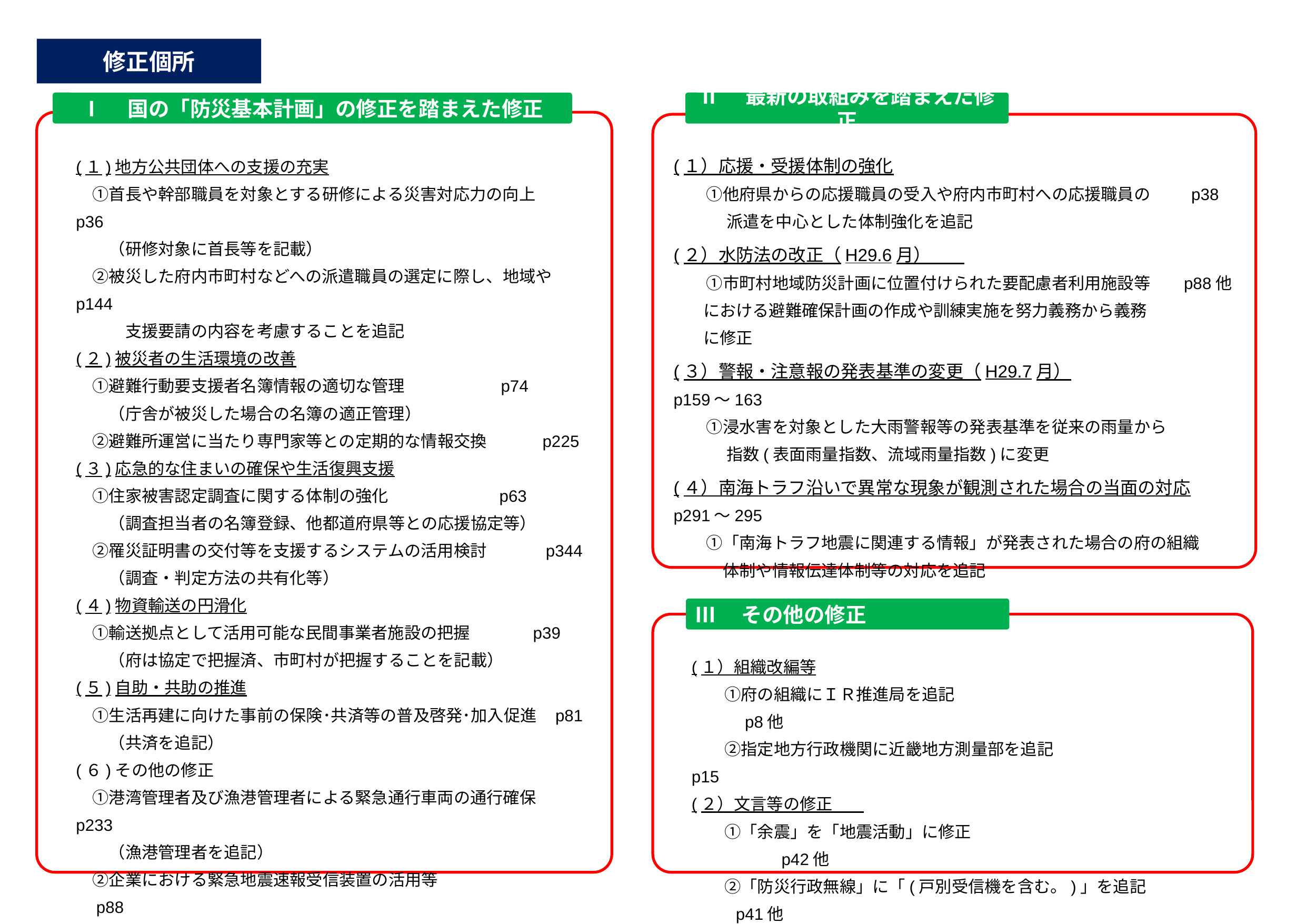

修正個所
Ⅱ　最新の取組みを踏まえた修正
Ⅰ　国の「防災基本計画」の修正を踏まえた修正

(１)地方公共団体への支援の充実
　①首長や幹部職員を対象とする研修による災害対応力の向上　　   p36
　　（研修対象に首長等を記載）
　②被災した府内市町村などへの派遣職員の選定に際し、地域や     p144
　　　支援要請の内容を考慮することを追記
(２)被災者の生活環境の改善
　①避難行動要支援者名簿情報の適切な管理                         p74
　　（庁舎が被災した場合の名簿の適正管理）
　②避難所運営に当たり専門家等との定期的な情報交換              p225
(３)応急的な住まいの確保や生活復興支援
　①住家被害認定調査に関する体制の強化                             p63
　　（調査担当者の名簿登録、他都道府県等との応援協定等）
　②罹災証明書の交付等を支援するシステムの活用検討               p344
　　（調査・判定方法の共有化等）
(４)物資輸送の円滑化
　①輸送拠点として活用可能な民間事業者施設の把握                p39
　　（府は協定で把握済、市町村が把握することを記載）
(５)自助・共助の推進
　①生活再建に向けた事前の保険･共済等の普及啓発･加入促進    p81
　　（共済を追記）
(６)その他の修正
　①港湾管理者及び漁港管理者による緊急通行車両の通行確保　　p233
　　（漁港管理者を追記）
　②企業における緊急地震速報受信装置の活用等　　　　　　　　　　　p88

(１）応援・受援体制の強化
　　①他府県からの応援職員の受入や府内市町村への応援職員の          p38
　　　 派遣を中心とした体制強化を追記
(２）水防法の改正（H29.6月）
　　①市町村地域防災計画に位置付けられた要配慮者利用施設等        p88他
       における避難確保計画の作成や訓練実施を努力義務から義務
       に修正
(３）警報・注意報の発表基準の変更（H29.7月）　　　　　　　　　p159～163
　　①浸水害を対象とした大雨警報等の発表基準を従来の雨量から
　　　 指数(表面雨量指数、流域雨量指数)に変更
(４）南海トラフ沿いで異常な現象が観測された場合の当面の対応　p291～295
　　①「南海トラフ地震に関連する情報」が発表された場合の府の組織
　　　体制や情報伝達体制等の対応を追記

Ⅲ　その他の修正

(１）組織改編等
　　①府の組織にＩＲ推進局を追記　　　　　　　　　　　　　　　　　　　　p8他
　　②指定地方行政機関に近畿地方測量部を追記　　　　　　　　　　　p15
(２）文言等の修正
　　①「余震」を「地震活動」に修正　　　　　　　　　　　　　　　　　　　　　 p42他
　　②「防災行政無線」に「(戸別受信機を含む。)」を追記　　　　　　　  p41他